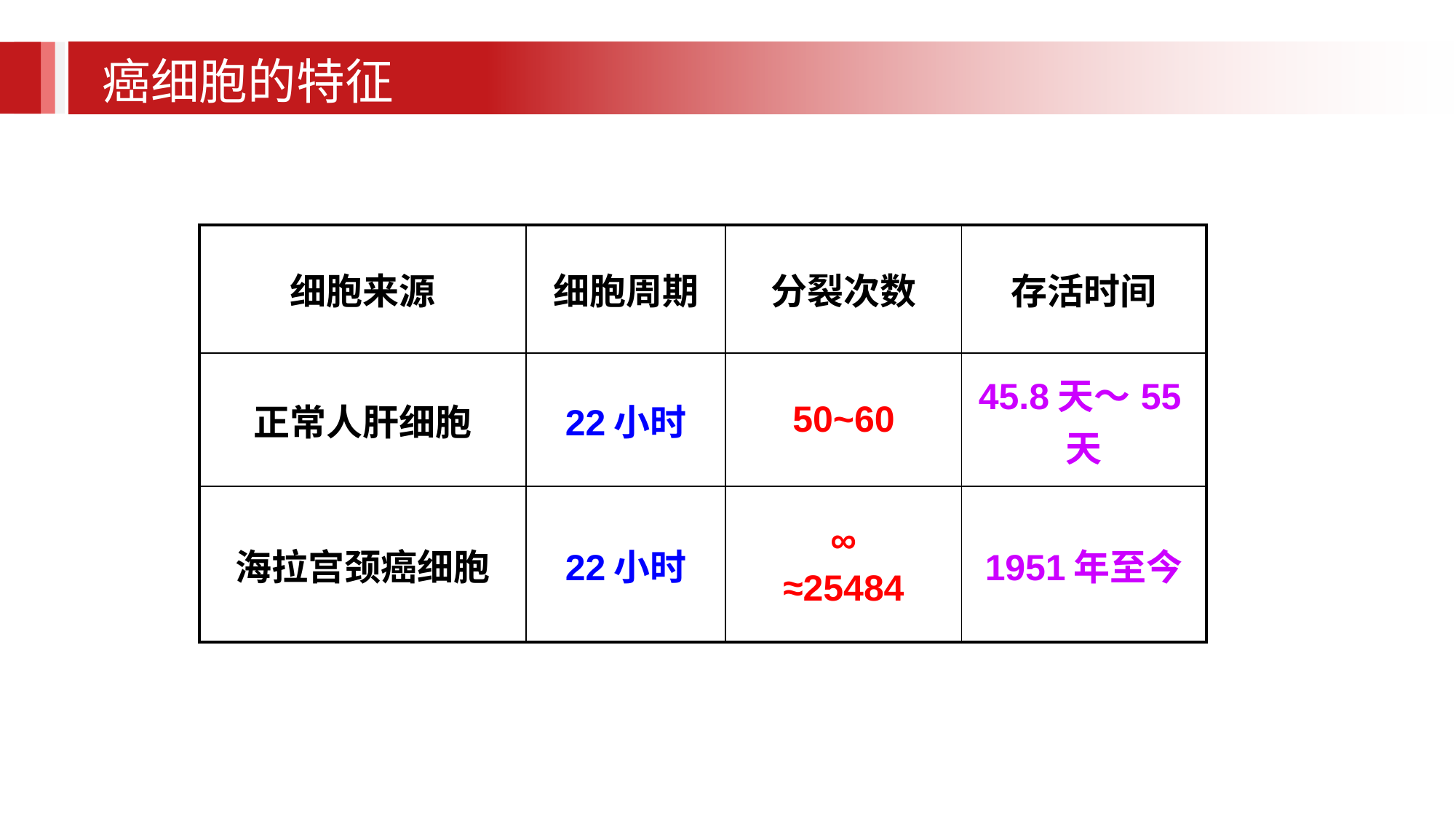

癌细胞的特征
| 细胞来源 | 细胞周期 | 分裂次数 | 存活时间 |
| --- | --- | --- | --- |
| 正常人肝细胞 | 22小时 | 50~60 | 45.8天～55天 |
| 海拉宫颈癌细胞 | 22小时 | ∞ ≈25484 | 1951年至今 |